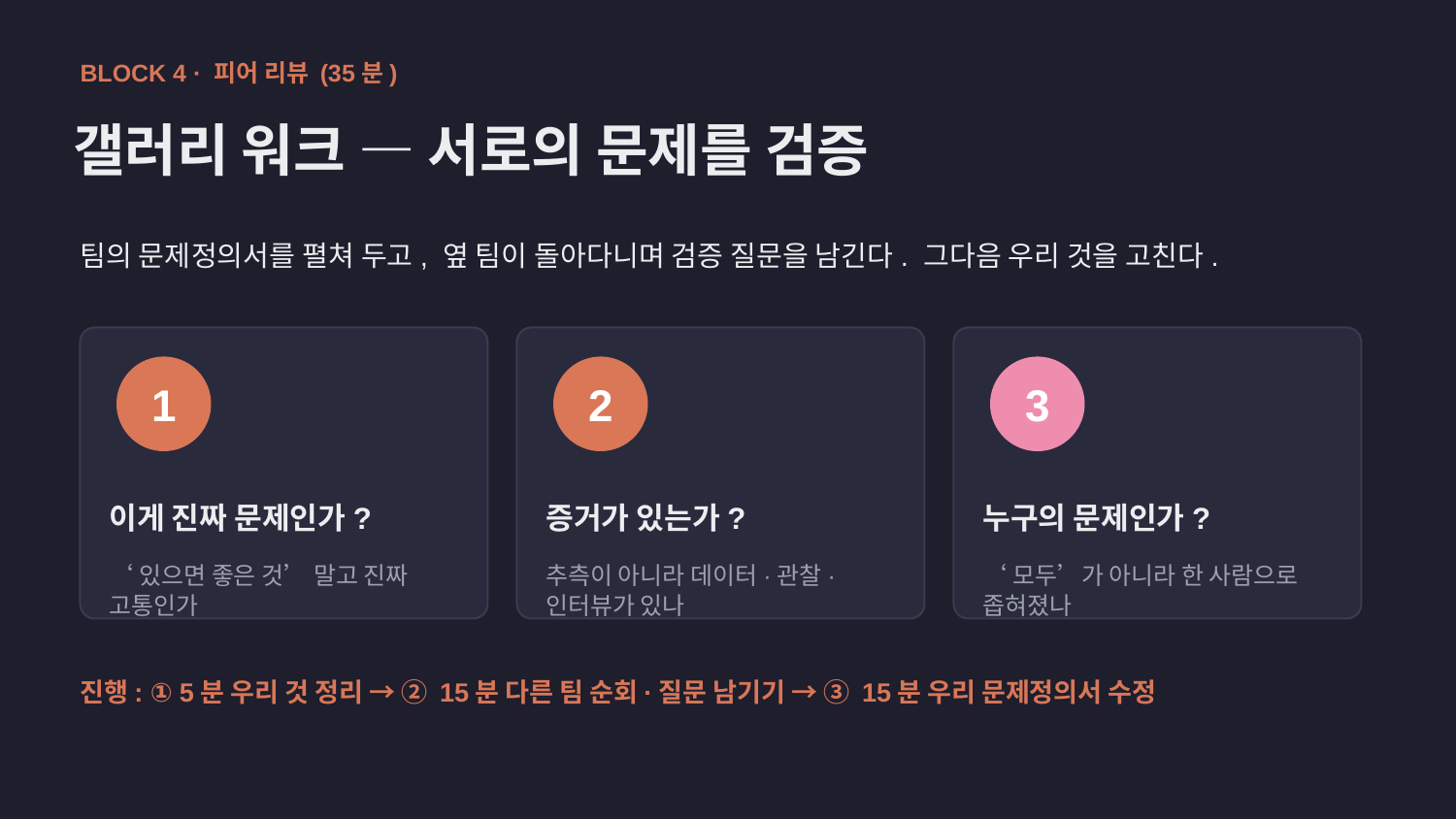

BLOCK 4 · 피어 리뷰 (35분)
갤러리 워크 — 서로의 문제를 검증
팀의 문제정의서를 펼쳐 두고, 옆 팀이 돌아다니며 검증 질문을 남긴다. 그다음 우리 것을 고친다.

1

2

3
이게 진짜 문제인가?
증거가 있는가?
누구의 문제인가?
‘있으면 좋은 것’ 말고 진짜 고통인가
추측이 아니라 데이터·관찰·인터뷰가 있나
‘모두’가 아니라 한 사람으로 좁혀졌나
진행: ① 5분 우리 것 정리 → ② 15분 다른 팀 순회·질문 남기기 → ③ 15분 우리 문제정의서 수정